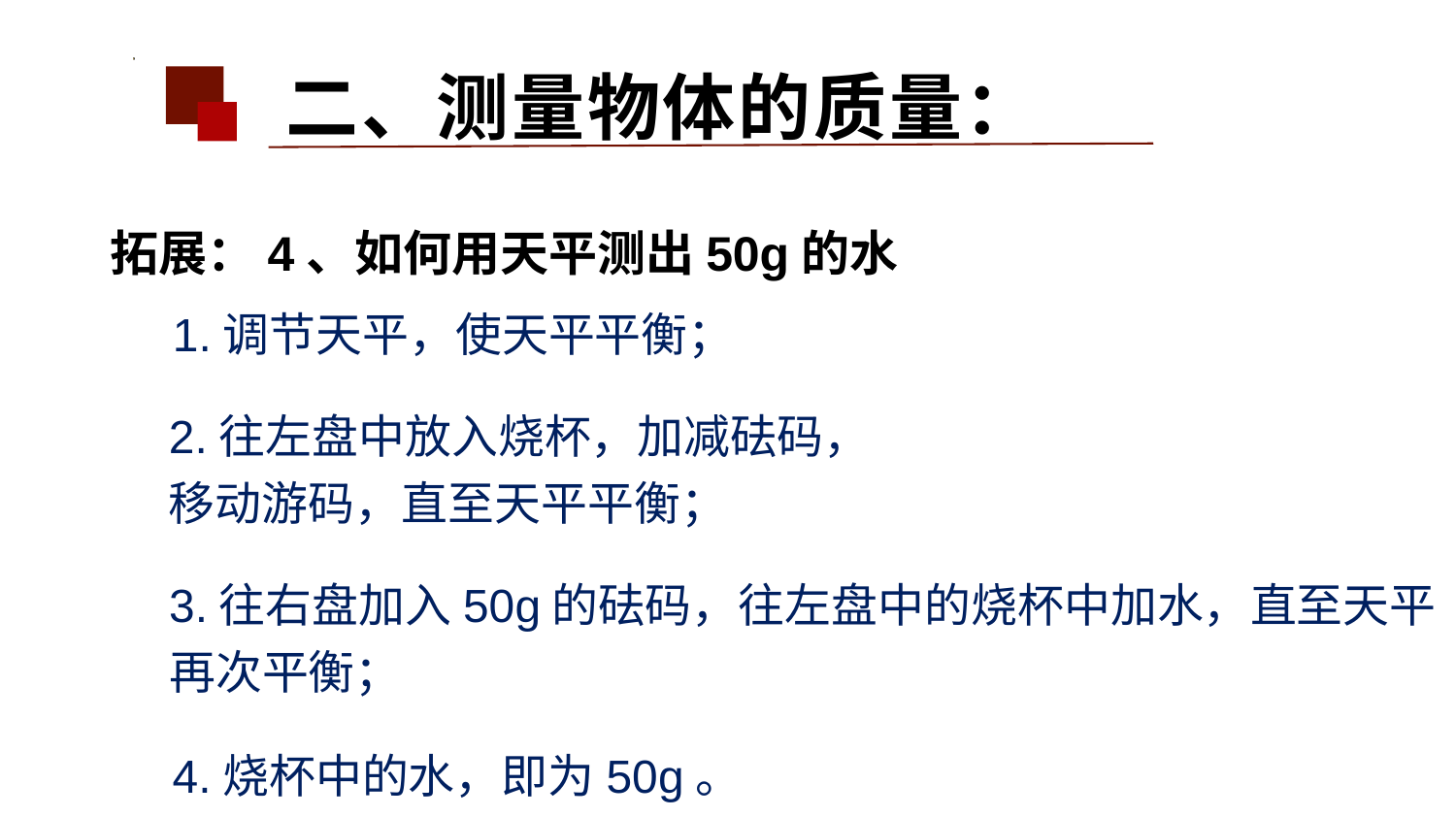

二、测量物体的质量：

拓展：4、如何用天平测出50g的水
1.调节天平，使天平平衡；
2.往左盘中放入烧杯，加减砝码，
移动游码，直至天平平衡；
3.往右盘加入50g的砝码，往左盘中的烧杯中加水，直至天平
再次平衡；
4.烧杯中的水，即为50g。